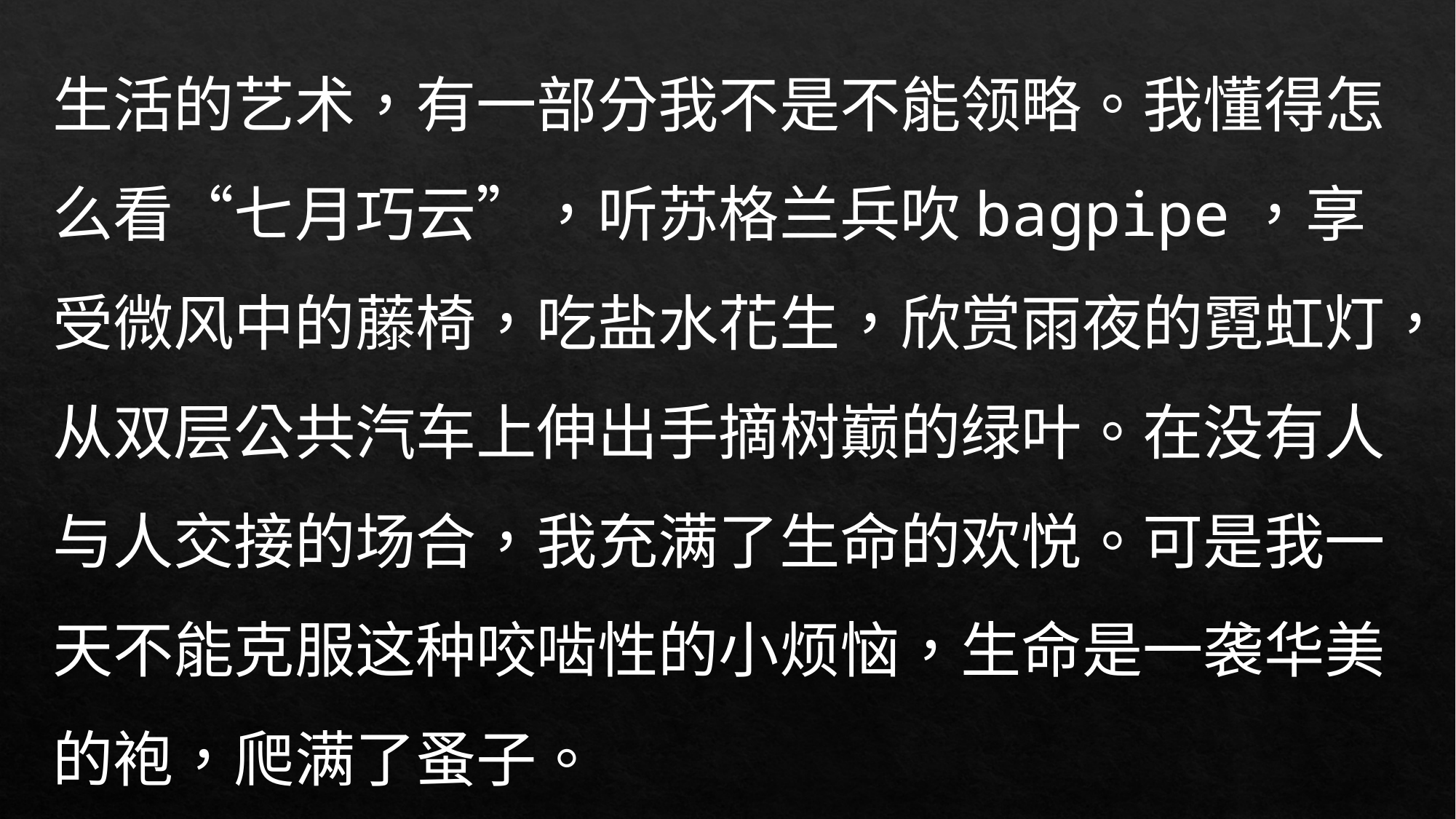

生活的艺术，有一部分我不是不能领略。我懂得怎么看“七月巧云”，听苏格兰兵吹bagpipe，享受微风中的藤椅，吃盐水花生，欣赏雨夜的霓虹灯，从双层公共汽车上伸出手摘树巅的绿叶。在没有人与人交接的场合，我充满了生命的欢悦。可是我一天不能克服这种咬啮性的小烦恼，生命是一袭华美的袍，爬满了蚤子。